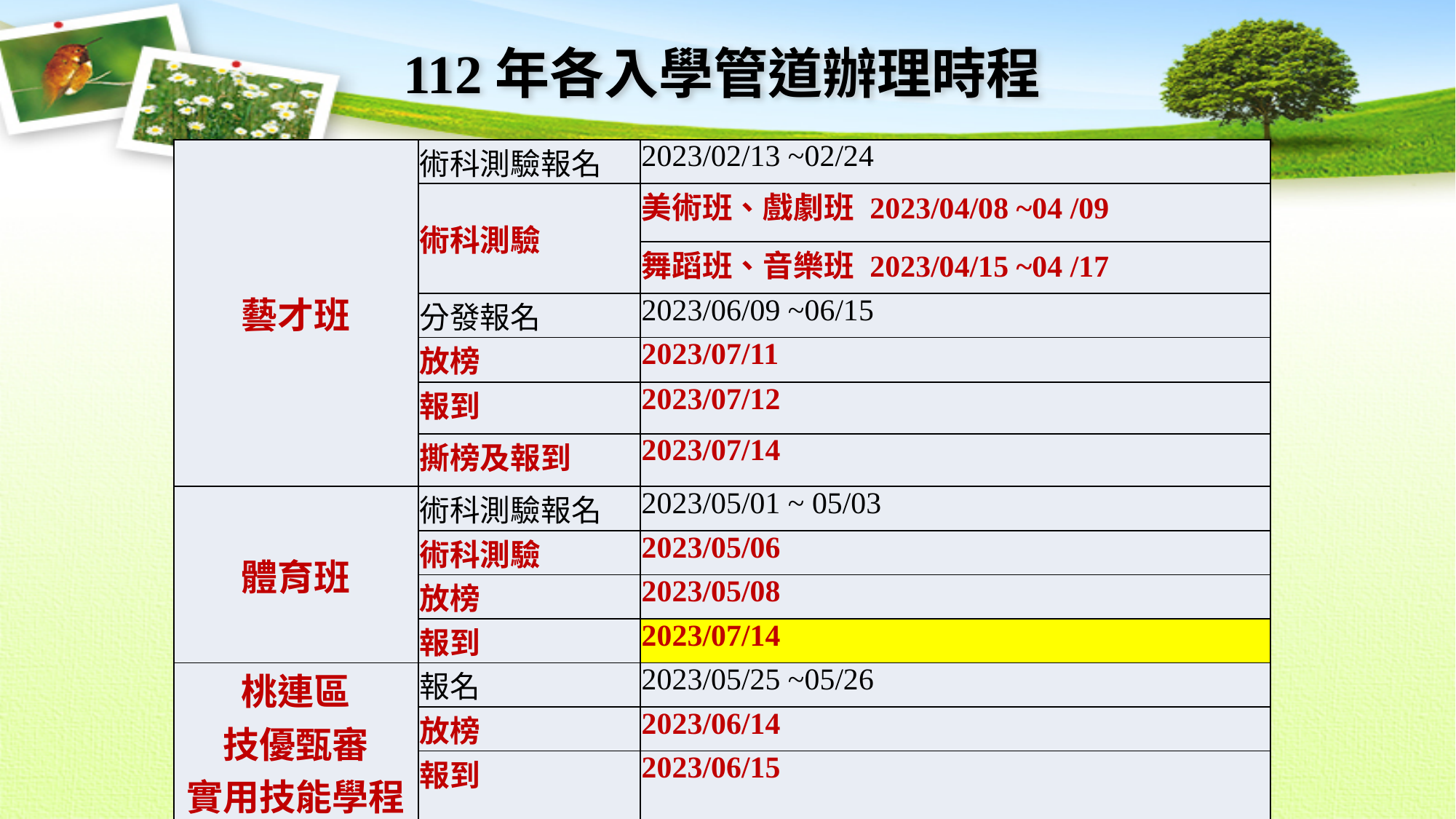

112年各入學管道辦理時程
| 藝才班 | 術科測驗報名 | 2023/02/13 ~02/24 |
| --- | --- | --- |
|  | 術科測驗 | 美術班、戲劇班 2023/04/08 ~04 /09 |
|  |  | 舞蹈班、音樂班 2023/04/15 ~04 /17 |
|  | 分發報名 | 2023/06/09 ~06/15 |
|  | 放榜 | 2023/07/11 |
|  | 報到 | 2023/07/12 |
|  | 撕榜及報到 | 2023/07/14 |
| 體育班 | 術科測驗報名 | 2023/05/01 ~ 05/03 |
|  | 術科測驗 | 2023/05/06 |
|  | 放榜 | 2023/05/08 |
|  | 報到 | 2023/07/14 |
| 桃連區 技優甄審 實用技能學程 | 報名 | 2023/05/25 ~05/26 |
|  | 放榜 | 2023/06/14 |
|  | 報到 | 2023/06/15 |
| 建教 合作班 | 報名 | 2023/03/01 ~ |
|  | 報到截止日 | 2023/07/14 |
16